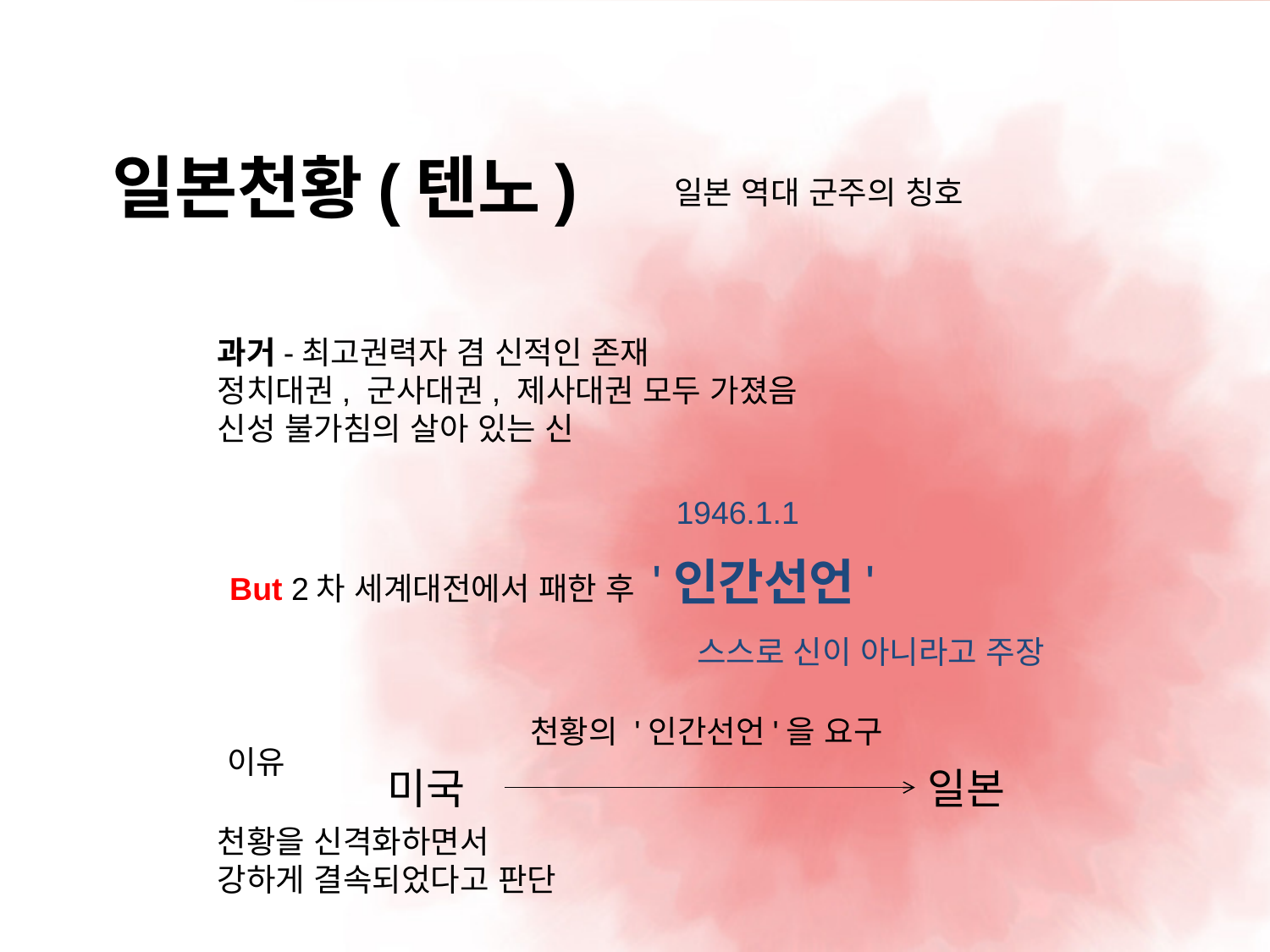

# 일본천황(텐노)
일본 역대 군주의 칭호
과거-최고권력자 겸 신적인 존재
정치대권, 군사대권, 제사대권 모두 가졌음
신성 불가침의 살아 있는 신

1946.1.1
But 2차 세계대전에서 패한 후 '인간선언'

스스로 신이 아니라고 주장
천황의 '인간선언'을 요구
이유
미국
일본
천황을 신격화하면서
강하게 결속되었다고 판단